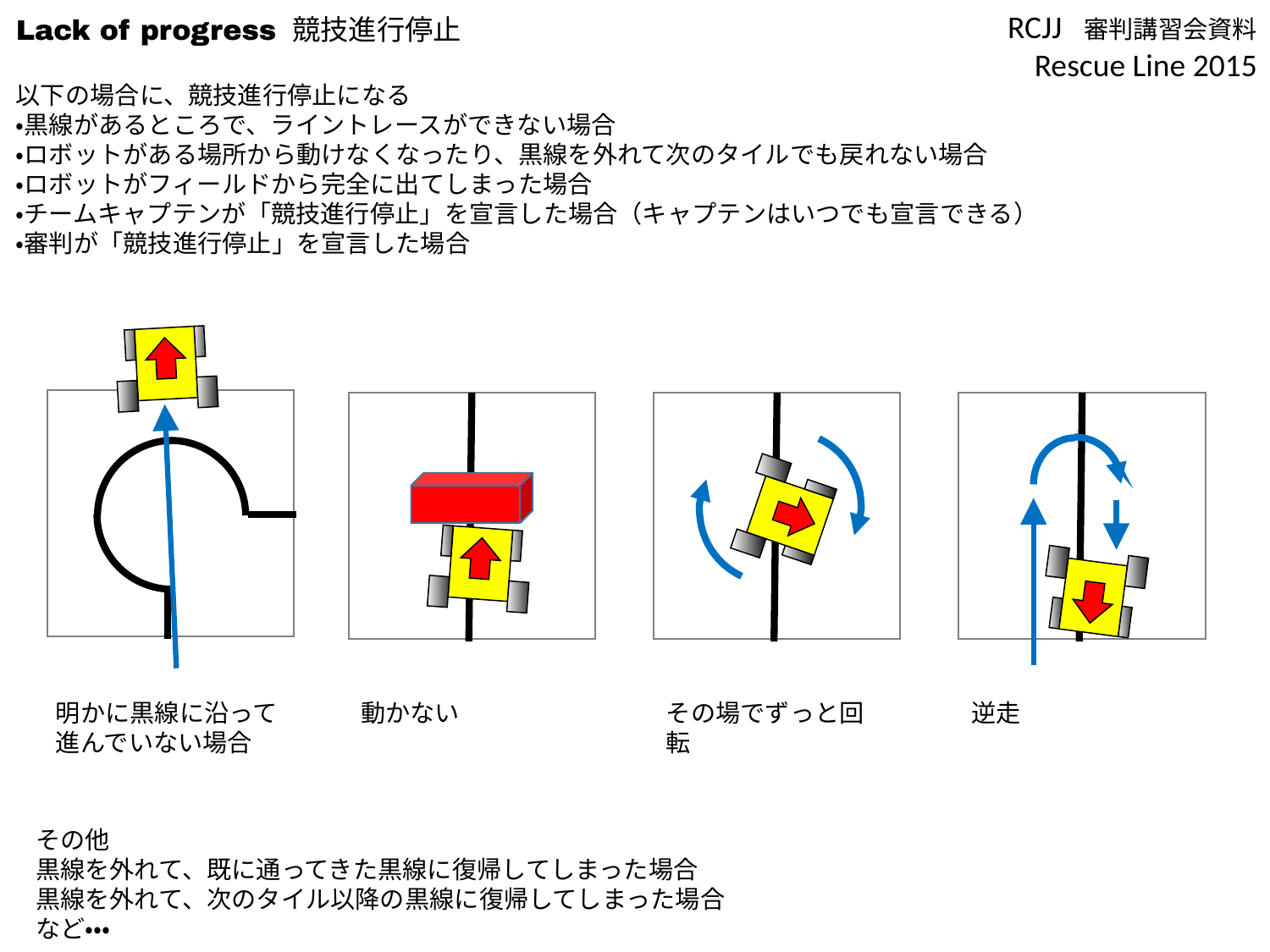

Lack of progress 競技進行停止

以下の場合に、競技進行停止になる
・黒線があるところで、ライントレースができない場合
・ロボットがある場所から動けなくなったり、黒線を外れて次のタイルでも戻れない場合
・ロボットがフィールドから完全に出てしまった場合
・チームキャプテンが「競技進行停止」を宣言した場合（キャプテンはいつでも宣言できる）
・審判が「競技進行停止」を宣言した場合

明かに黒線に沿って進んでいない場合
動かない
その場でずっと回転
逆走
その他
黒線を外れて、既に通ってきた黒線に復帰してしまった場合
黒線を外れて、次のタイル以降の黒線に復帰してしまった場合
など・・・